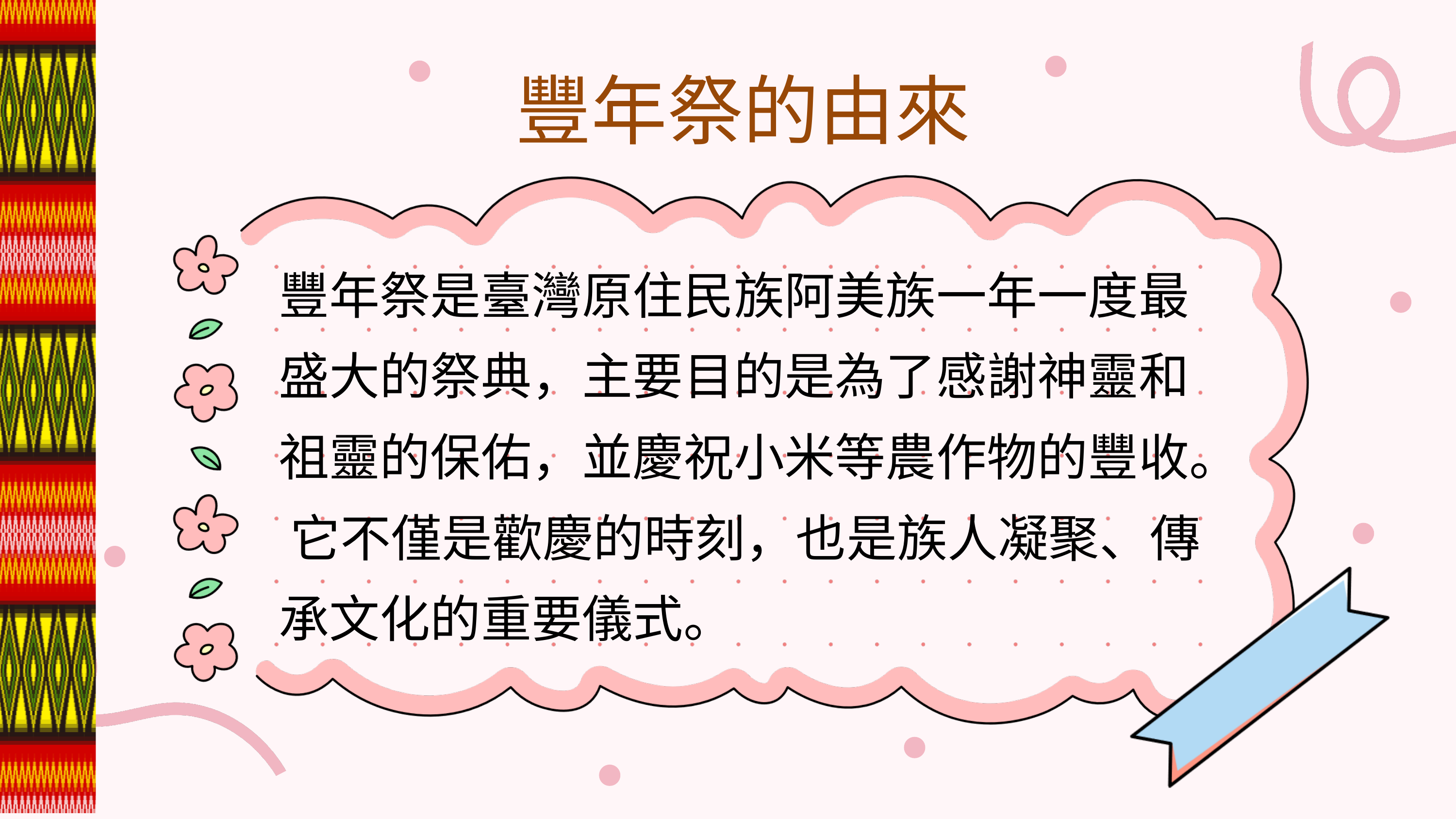

豐年祭的由來

豐年祭是臺灣原住民族阿美族一年一度最盛大的祭典，主要目的是為了感謝神靈和祖靈的保佑，並慶祝小米等農作物的豐收。 它不僅是歡慶的時刻，也是族人凝聚、傳承文化的重要儀式。